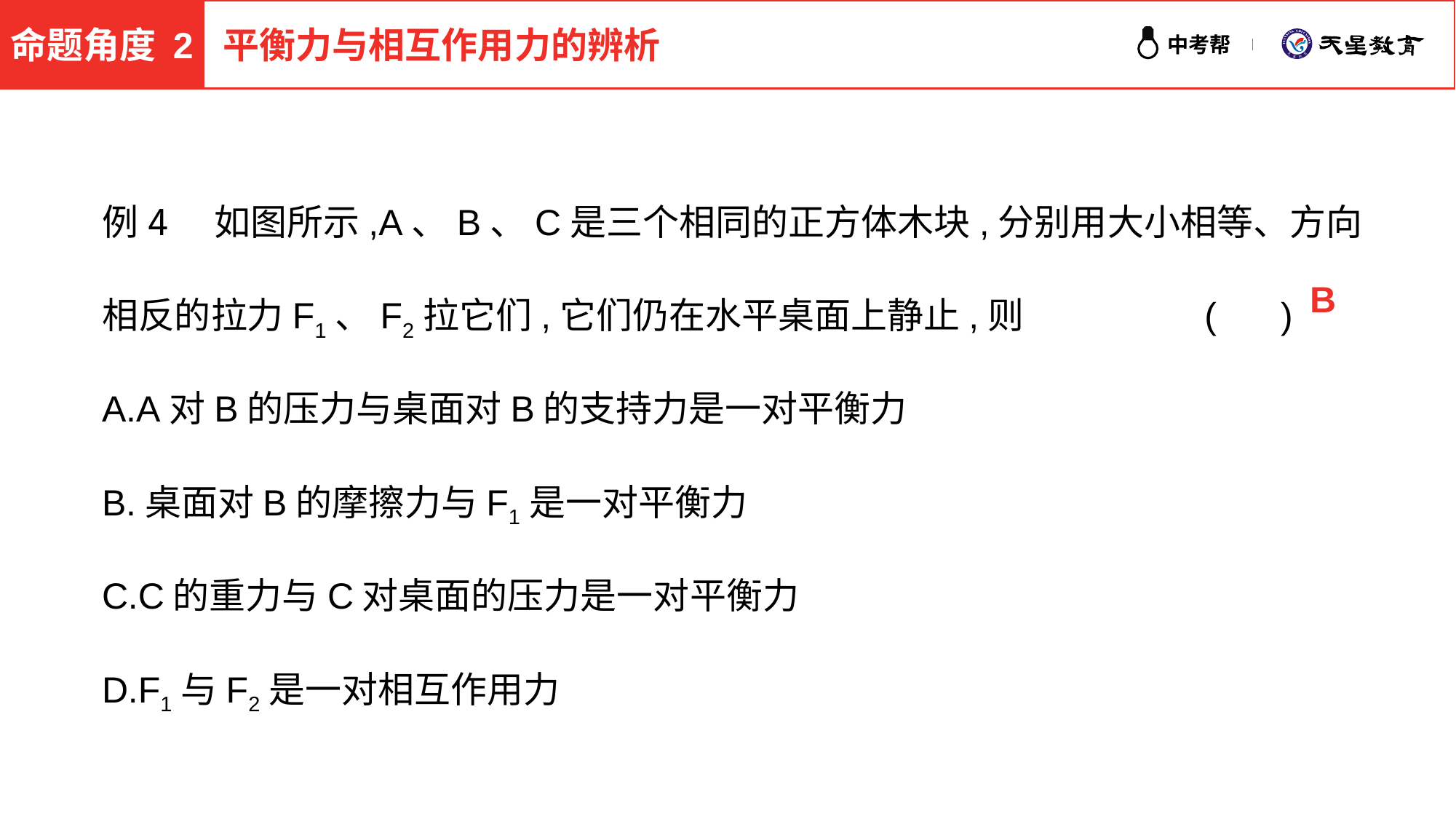

命题角度 2
平衡力与相互作用力的辨析
例4　如图所示,A、B、C是三个相同的正方体木块,分别用大小相等、方向相反的拉力F1、F2拉它们,它们仍在水平桌面上静止,则                     ( 　)
A.A对B的压力与桌面对B的支持力是一对平衡力
B.桌面对B的摩擦力与F1是一对平衡力
C.C的重力与C对桌面的压力是一对平衡力
D.F1与F2是一对相互作用力
B